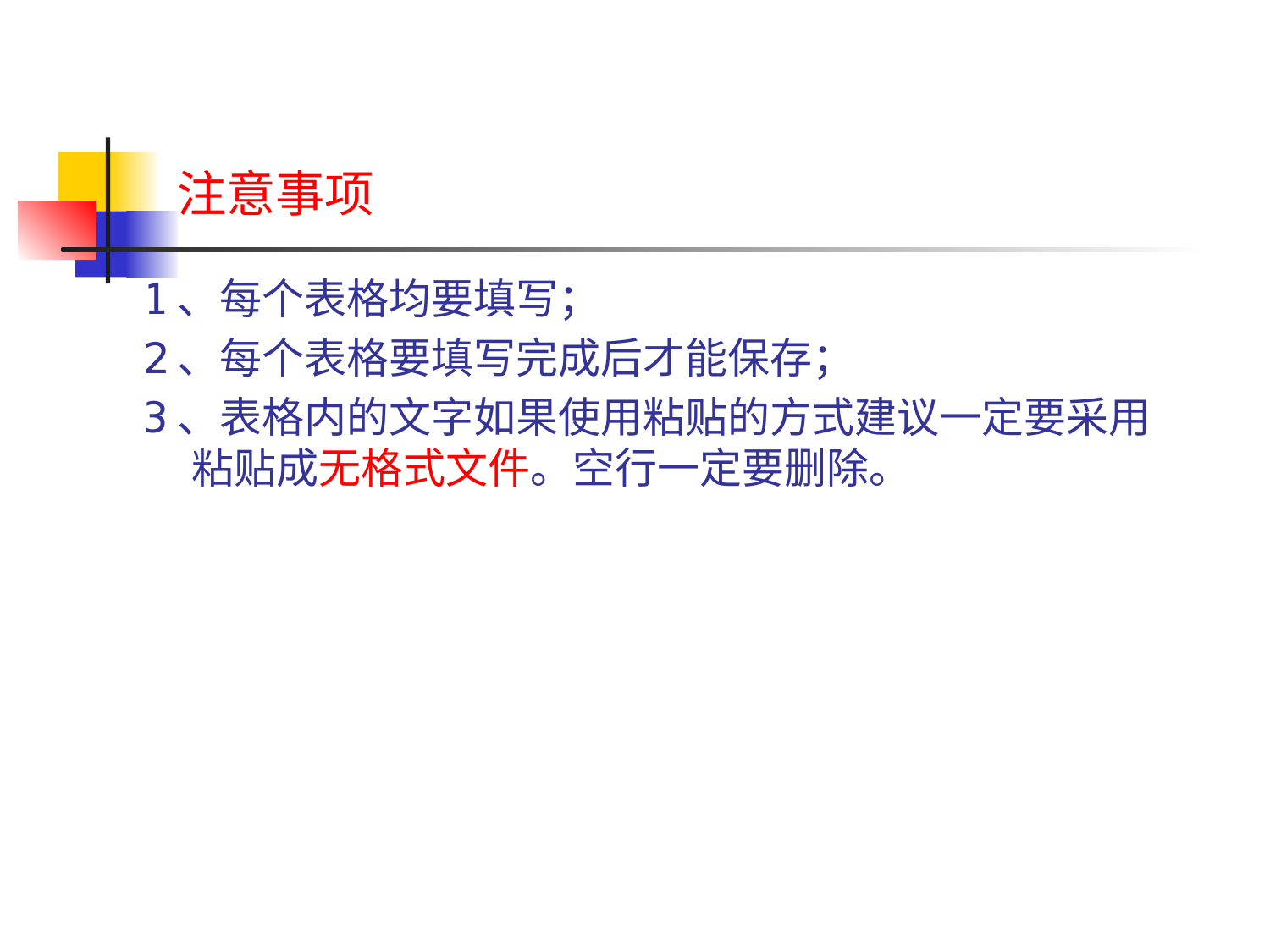

注意事项
1、每个表格均要填写；
2、每个表格要填写完成后才能保存；
3、表格内的文字如果使用粘贴的方式建议一定要采用粘贴成无格式文件。空行一定要删除。